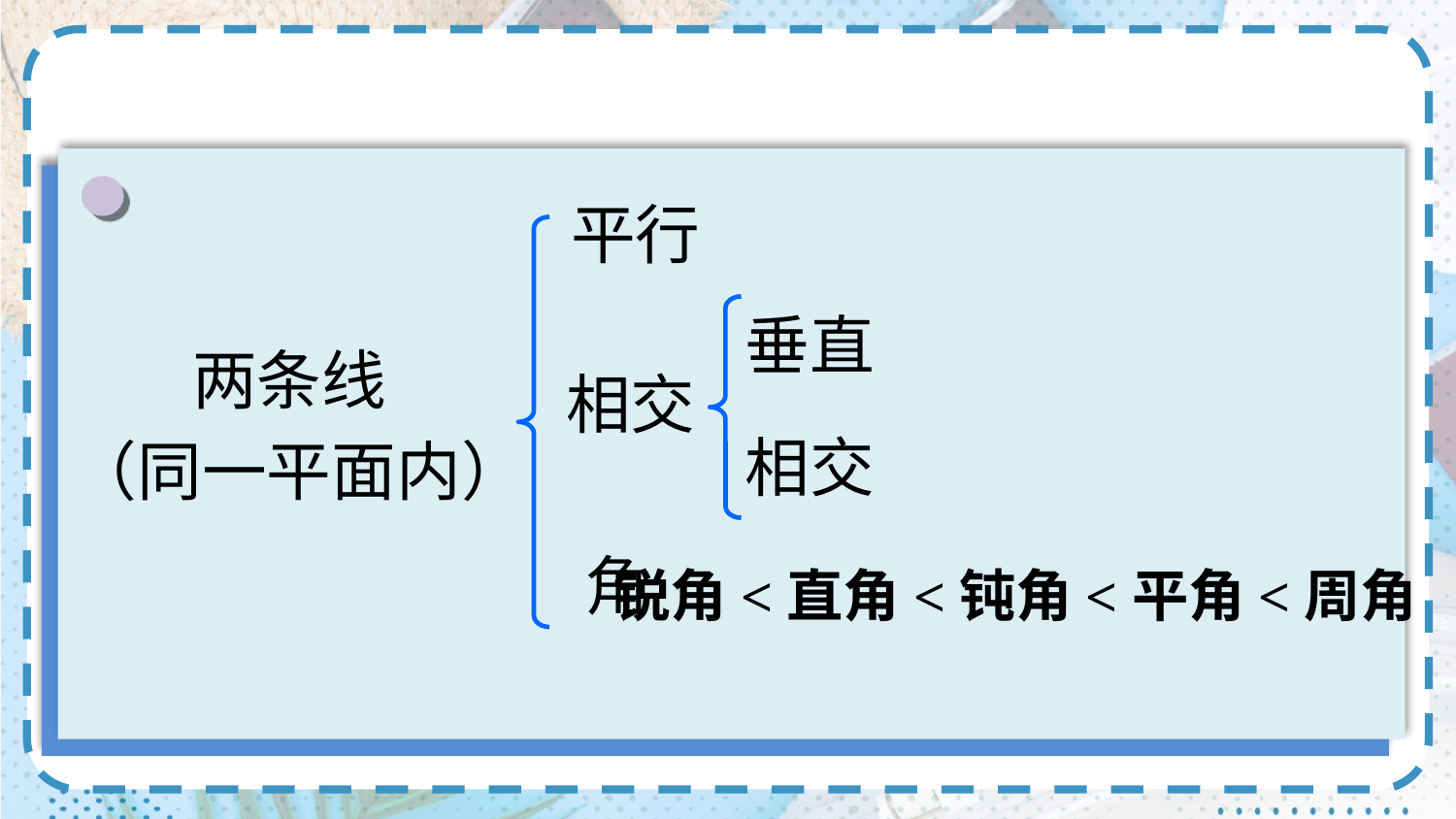

平行

垂直
两条线
相交
相交
（同一平面内）
角
锐角<直角<钝角<平角<周角